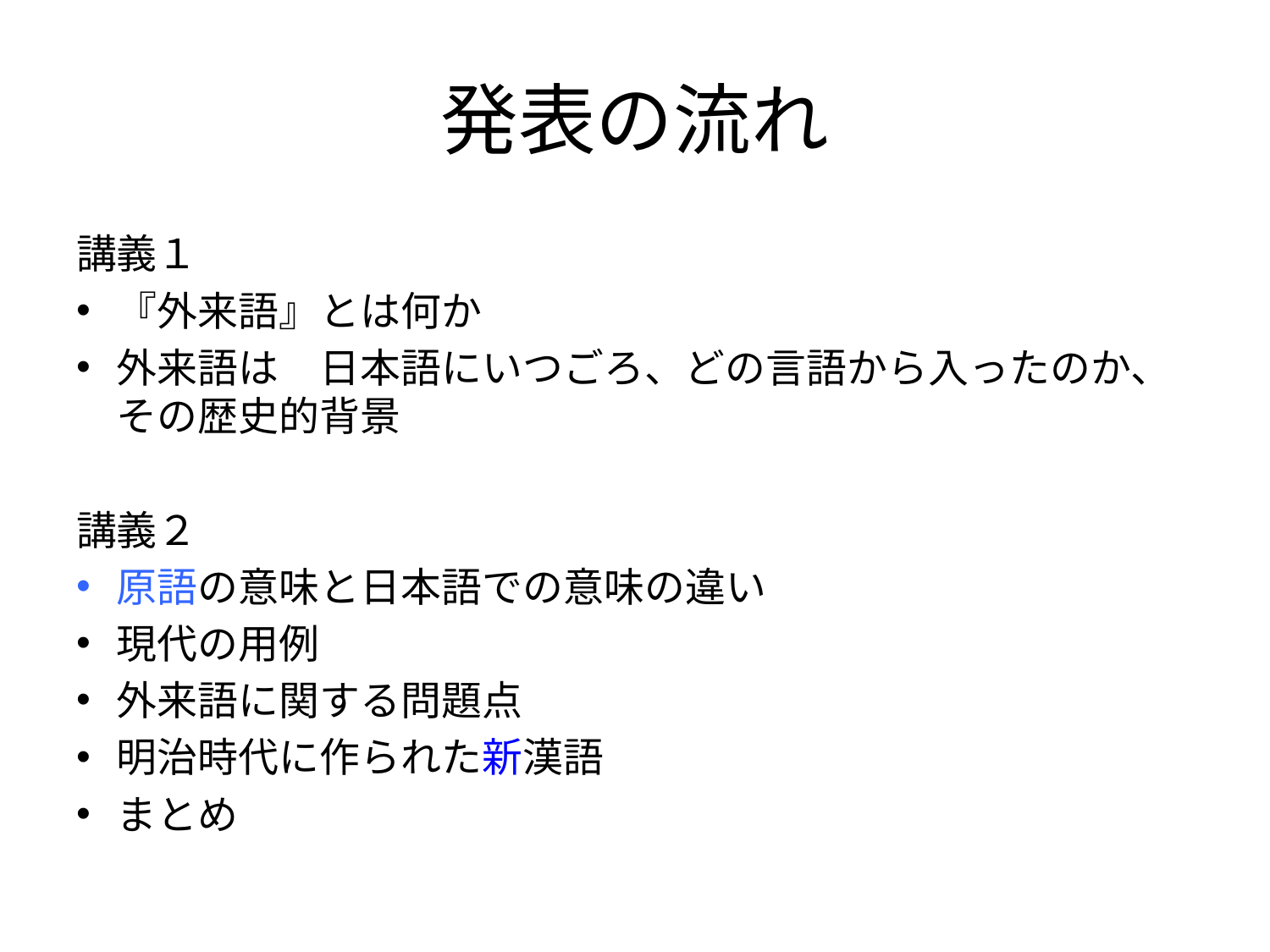

# 発表の流れ
講義１
『外来語』とは何か
外来語は　日本語にいつごろ、どの言語から入ったのか、その歴史的背景

講義２
原語の意味と日本語での意味の違い
現代の用例
外来語に関する問題点
明治時代に作られた新漢語
まとめ